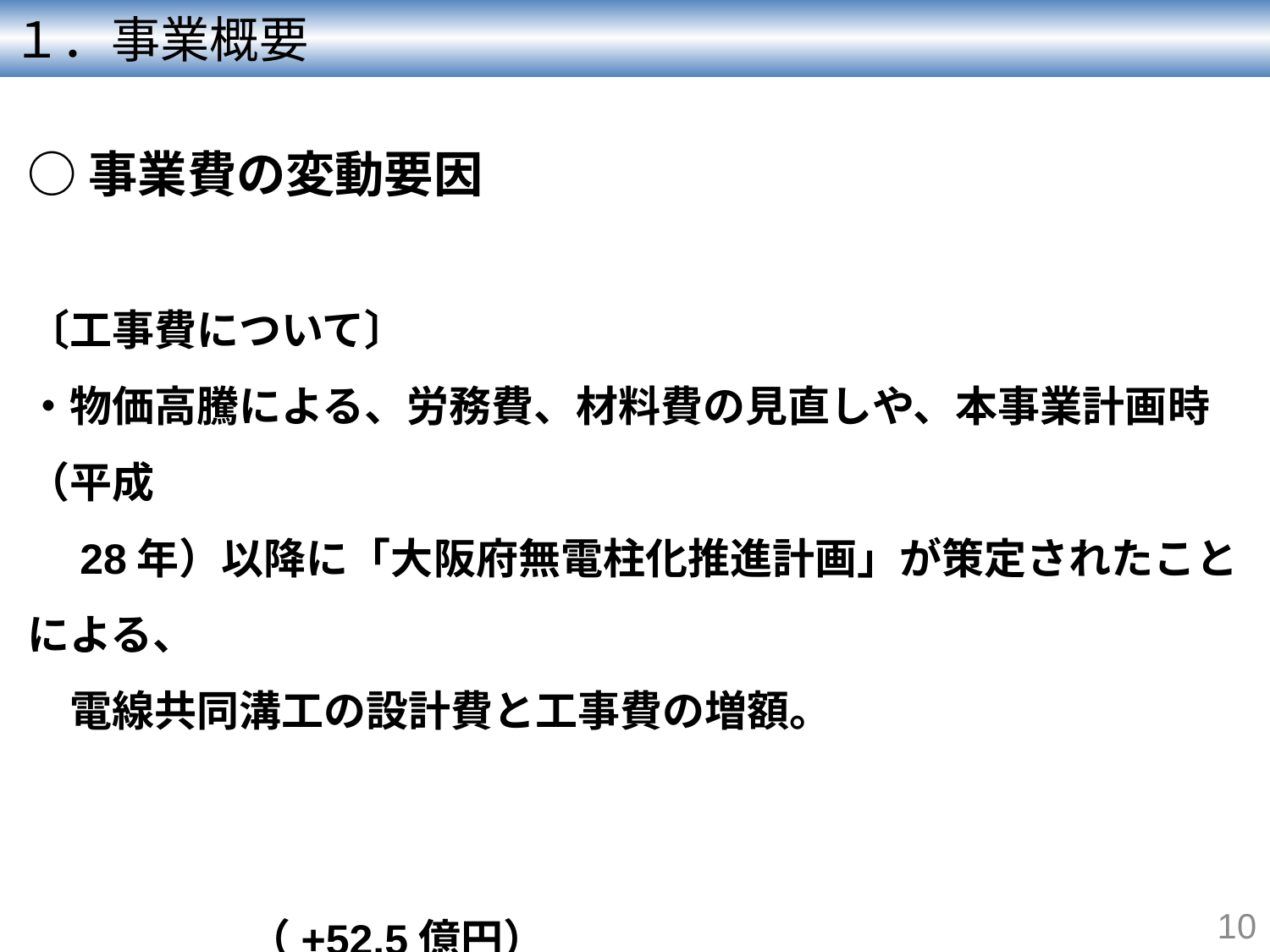

１．事業概要

○事業費の変動要因

〔工事費について〕
・物価高騰による、労務費、材料費の見直しや、本事業計画時（平成
　28年）以降に「大阪府無電柱化推進計画」が策定されたことによる、
　電線共同溝工の設計費と工事費の増額。
　　　　　　　　　　　　　　　　　　　　　　　　　　　　　　　　　　 （+52.5億円）
〔用地及び補償費〕
・物件調査に伴う補償費精査等による減額。　　　　　　　　（-3.8億円）

10